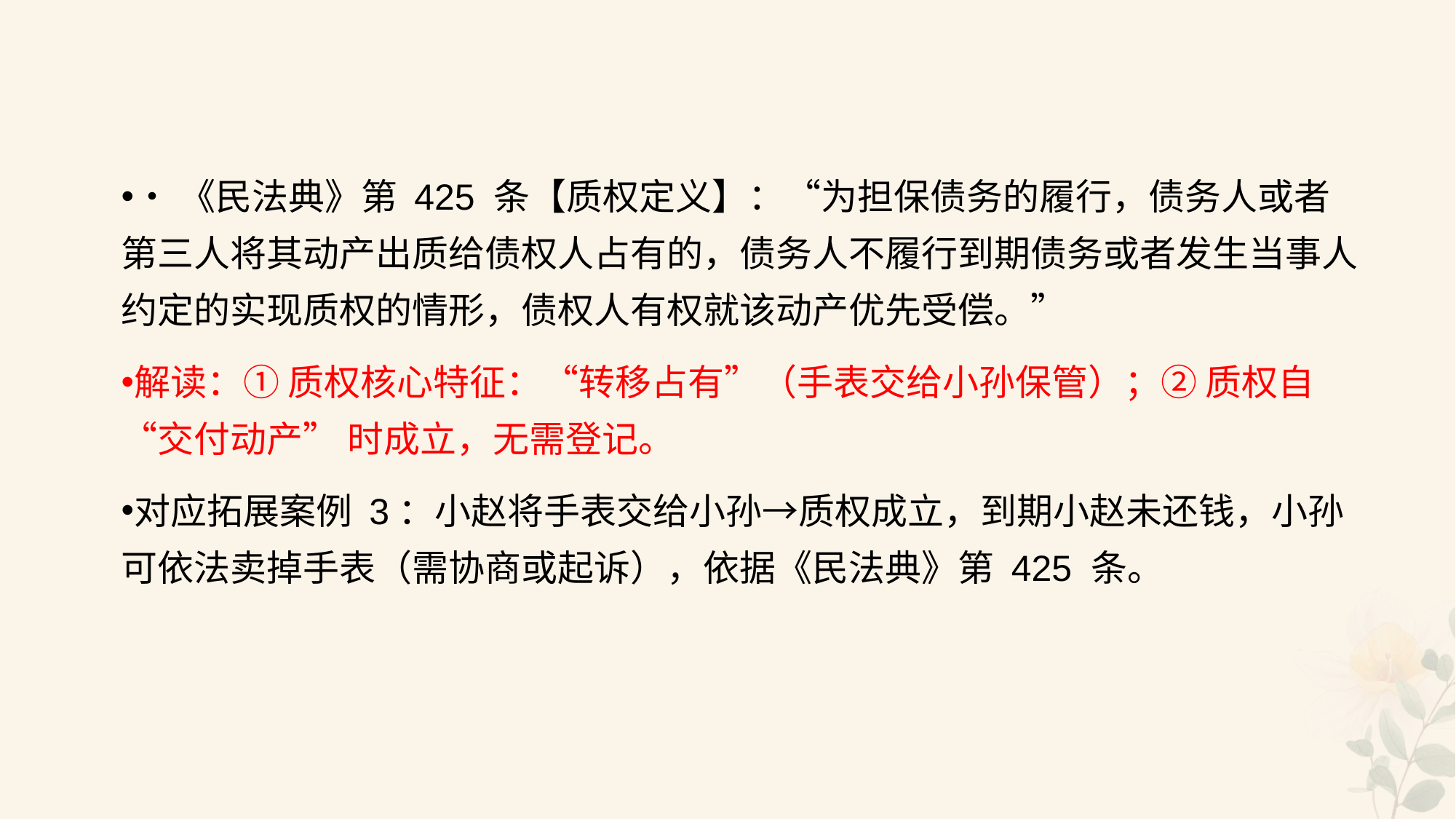

#
•《民法典》第 425 条【质权定义】：“为担保债务的履行，债务人或者第三人将其动产出质给债权人占有的，债务人不履行到期债务或者发生当事人约定的实现质权的情形，债权人有权就该动产优先受偿。”
解读：① 质权核心特征：“转移占有”（手表交给小孙保管）；② 质权自 “交付动产” 时成立，无需登记。
对应拓展案例 3：小赵将手表交给小孙→质权成立，到期小赵未还钱，小孙可依法卖掉手表（需协商或起诉），依据《民法典》第 425 条。